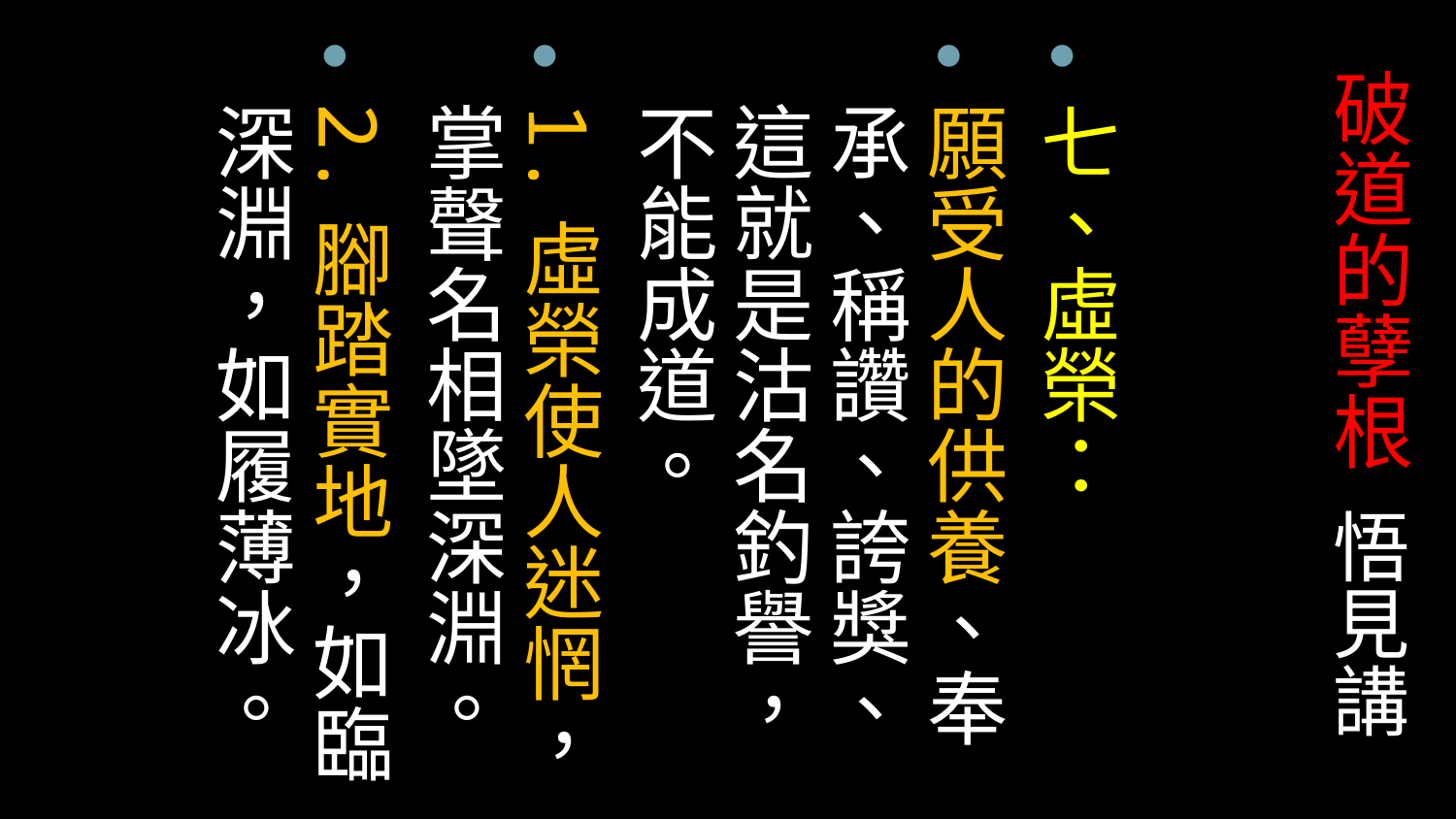

# 破道的孽根  悟見講
七、虛榮：
願受人的供養、奉承、稱讚、誇獎、這就是沽名釣譽，不能成道。
1.虛榮使人迷惘，掌聲名相墜深淵。
2.腳踏實地，如臨深淵，如履薄冰。